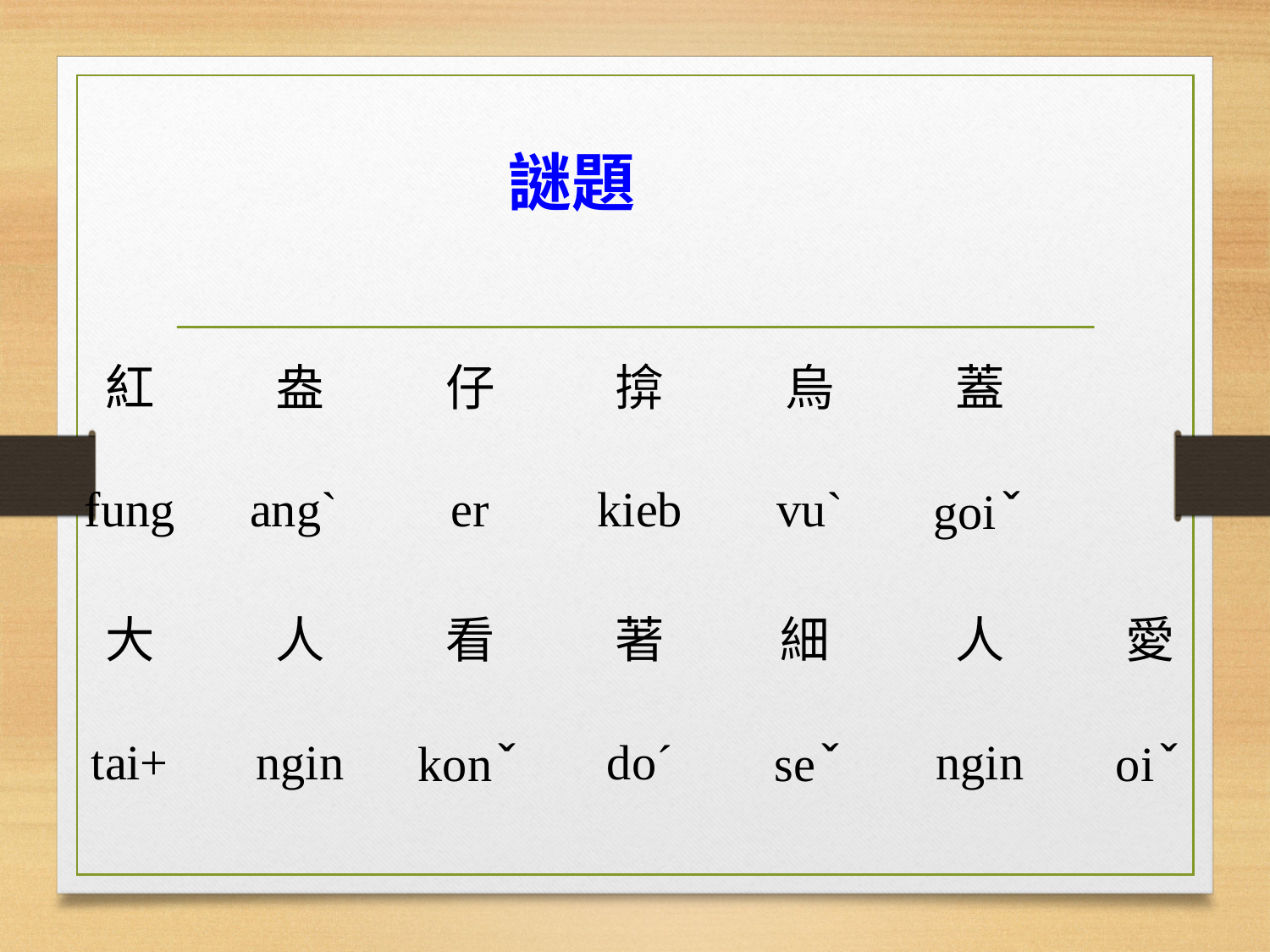

謎題
| 紅 | 盎 | 仔 | 揜 | 烏 | 蓋 |  |
| --- | --- | --- | --- | --- | --- | --- |
| fung | angˋ | er | kieb | vuˋ | goiˇ |  |
| 大 | 人 | 看 | 著 | 細 | 人 | 愛 |
| tai+ | ngin | konˇ | doˊ | seˇ | ngin | oiˇ |